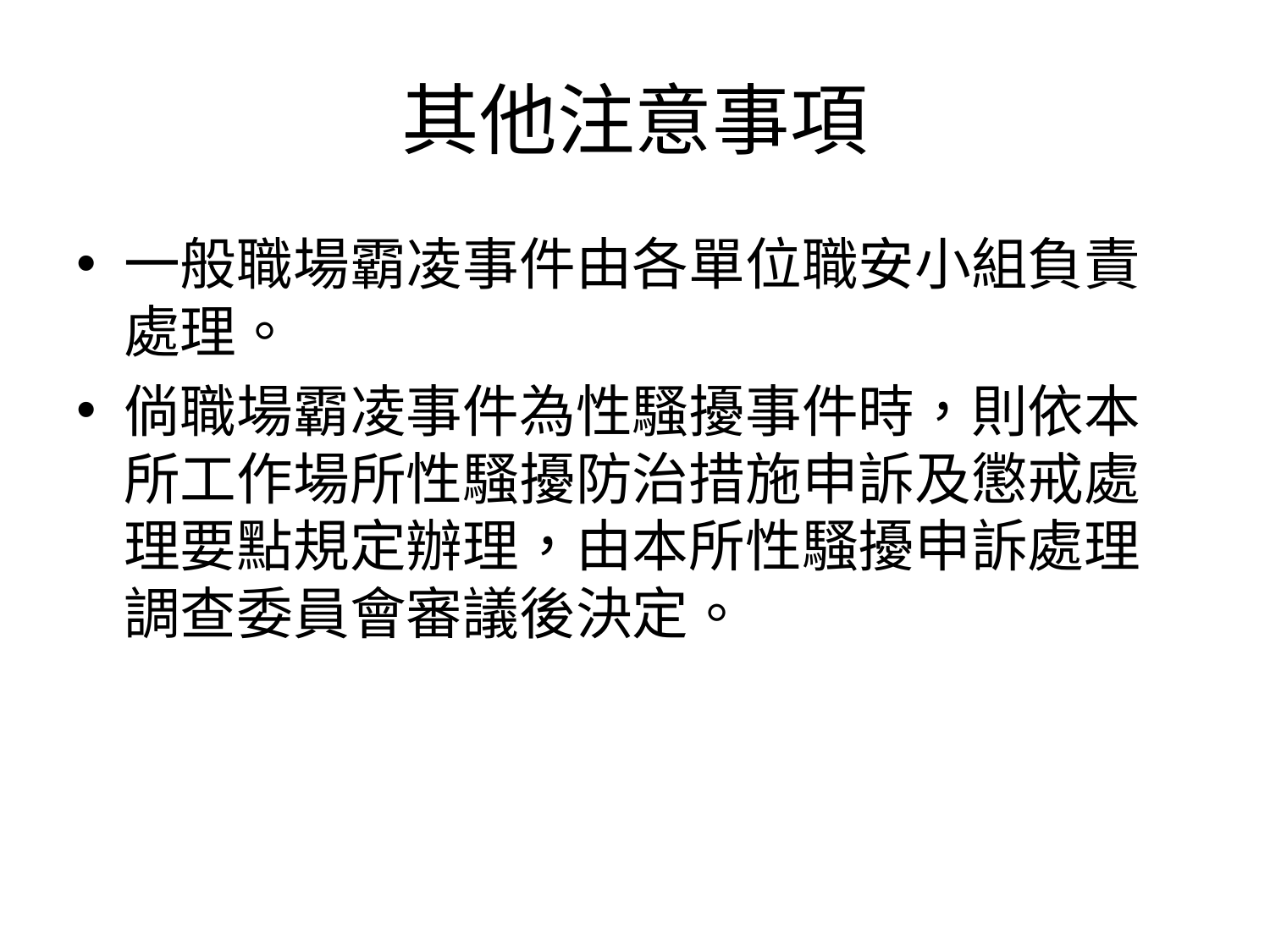

# 其他注意事項
一般職場霸凌事件由各單位職安小組負責處理。
倘職場霸凌事件為性騷擾事件時，則依本所工作場所性騷擾防治措施申訴及懲戒處理要點規定辦理，由本所性騷擾申訴處理調查委員會審議後決定。